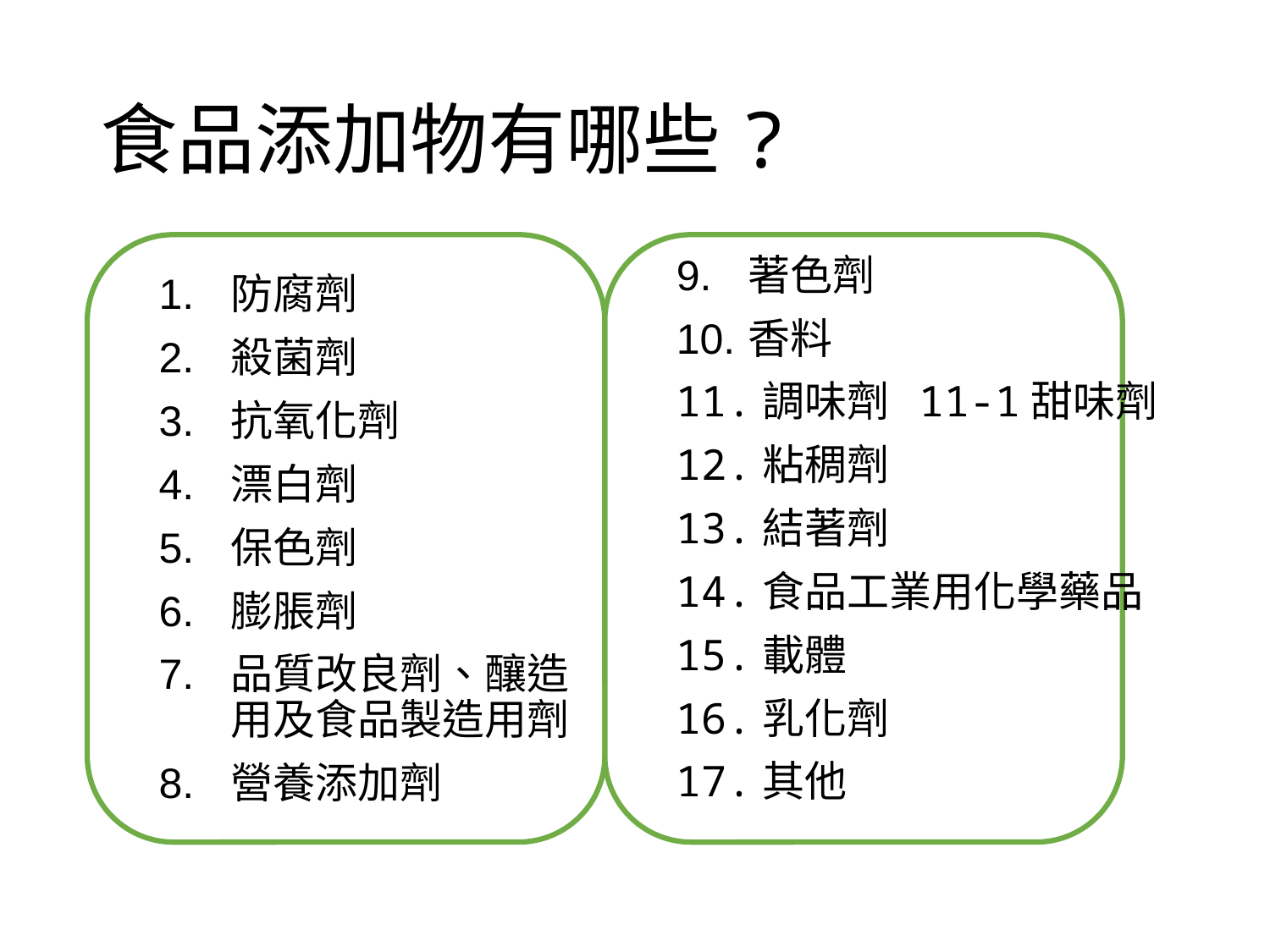

# 食品添加物有哪些?

著色劑
香料
11.調味劑  11-1甜味劑
12.粘稠劑
13.結著劑
14.食品工業用化學藥品
15.載體
16.乳化劑
17.其他

防腐劑
殺菌劑
抗氧化劑
漂白劑
保色劑
膨脹劑
品質改良劑、釀造用及食品製造用劑
營養添加劑